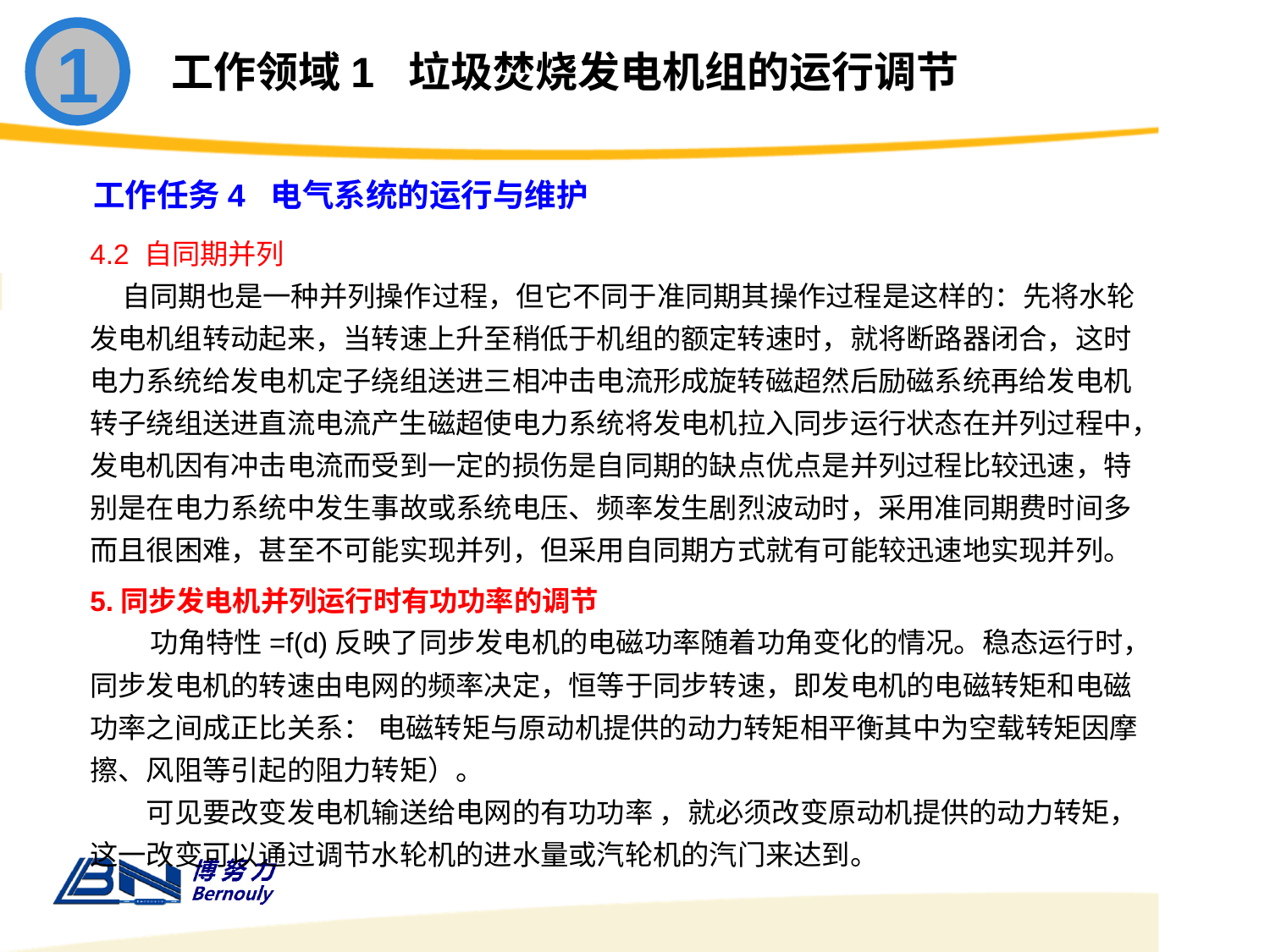

1
工作领域1  垃圾焚烧发电机组的运行调节
工作任务4  电气系统的运行与维护
4.2 自同期并列
    自同期也是一种并列操作过程，但它不同于准同期其操作过程是这样的：先将水轮发电机组转动起来，当转速上升至稍低于机组的额定转速时，就将断路器闭合，这时电力系统给发电机定子绕组送进三相冲击电流形成旋转磁超然后励磁系统再给发电机转子绕组送进直流电流产生磁超使电力系统将发电机拉入同步运行状态在并列过程中，发电机因有冲击电流而受到一定的损伤是自同期的缺点优点是并列过程比较迅速，特别是在电力系统中发生事故或系统电压、频率发生剧烈波动时，采用准同期费时间多而且很困难，甚至不可能实现并列，但采用自同期方式就有可能较迅速地实现并列。
5.同步发电机并列运行时有功功率的调节
　　功角特性=f(d)反映了同步发电机的电磁功率随着功角变化的情况。稳态运行时，同步发电机的转速由电网的频率决定，恒等于同步转速，即发电机的电磁转矩和电磁功率之间成正比关系： 电磁转矩与原动机提供的动力转矩相平衡其中为空载转矩因摩擦、风阻等引起的阻力转矩）。
　　可见要改变发电机输送给电网的有功功率 ，就必须改变原动机提供的动力转矩，这一改变可以通过调节水轮机的进水量或汽轮机的汽门来达到。